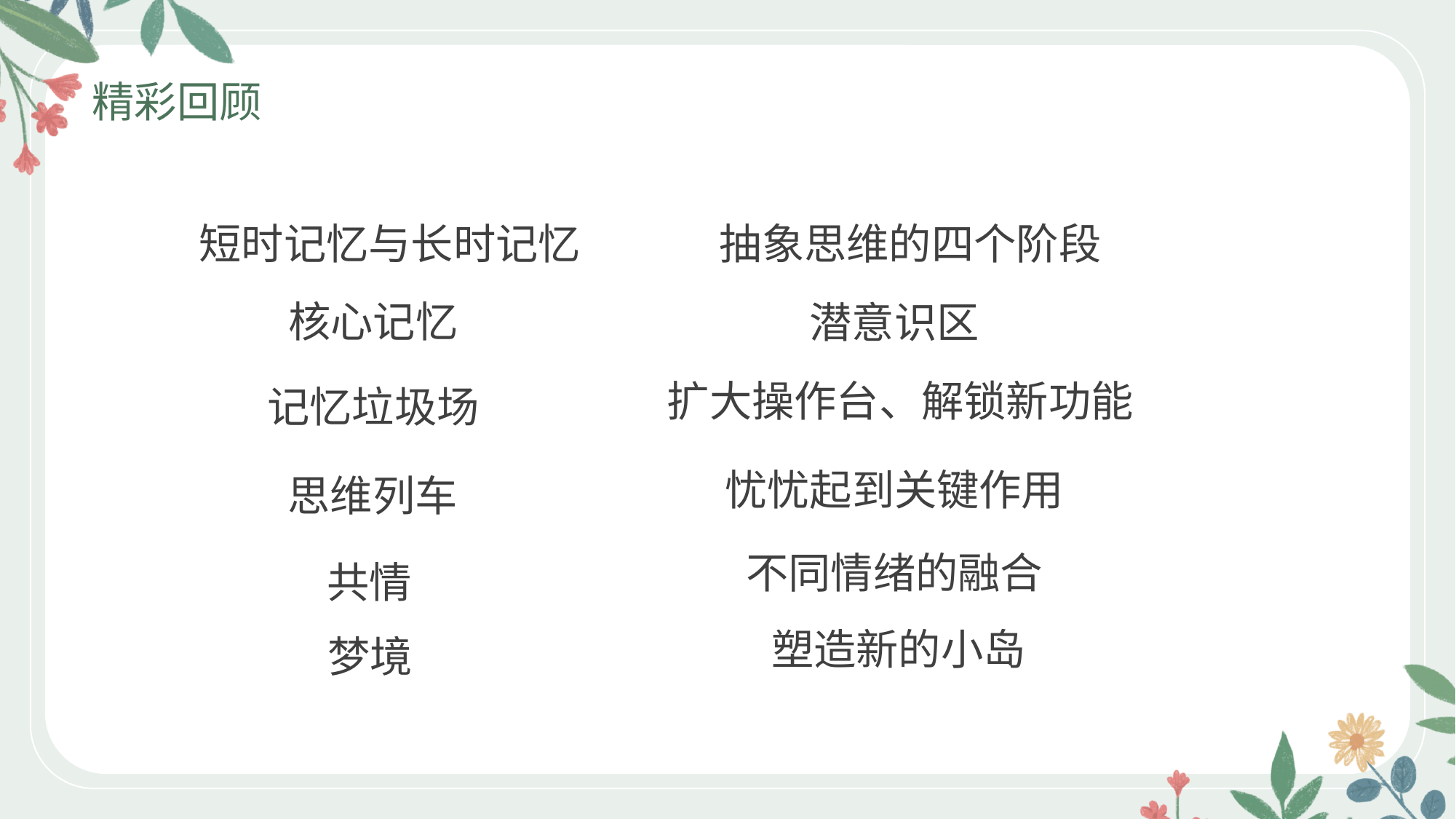

精彩回顾
短时记忆与长时记忆
抽象思维的四个阶段
核心记忆
潜意识区
扩大操作台、解锁新功能
记忆垃圾场
忧忧起到关键作用
思维列车
不同情绪的融合
共情
塑造新的小岛
梦境